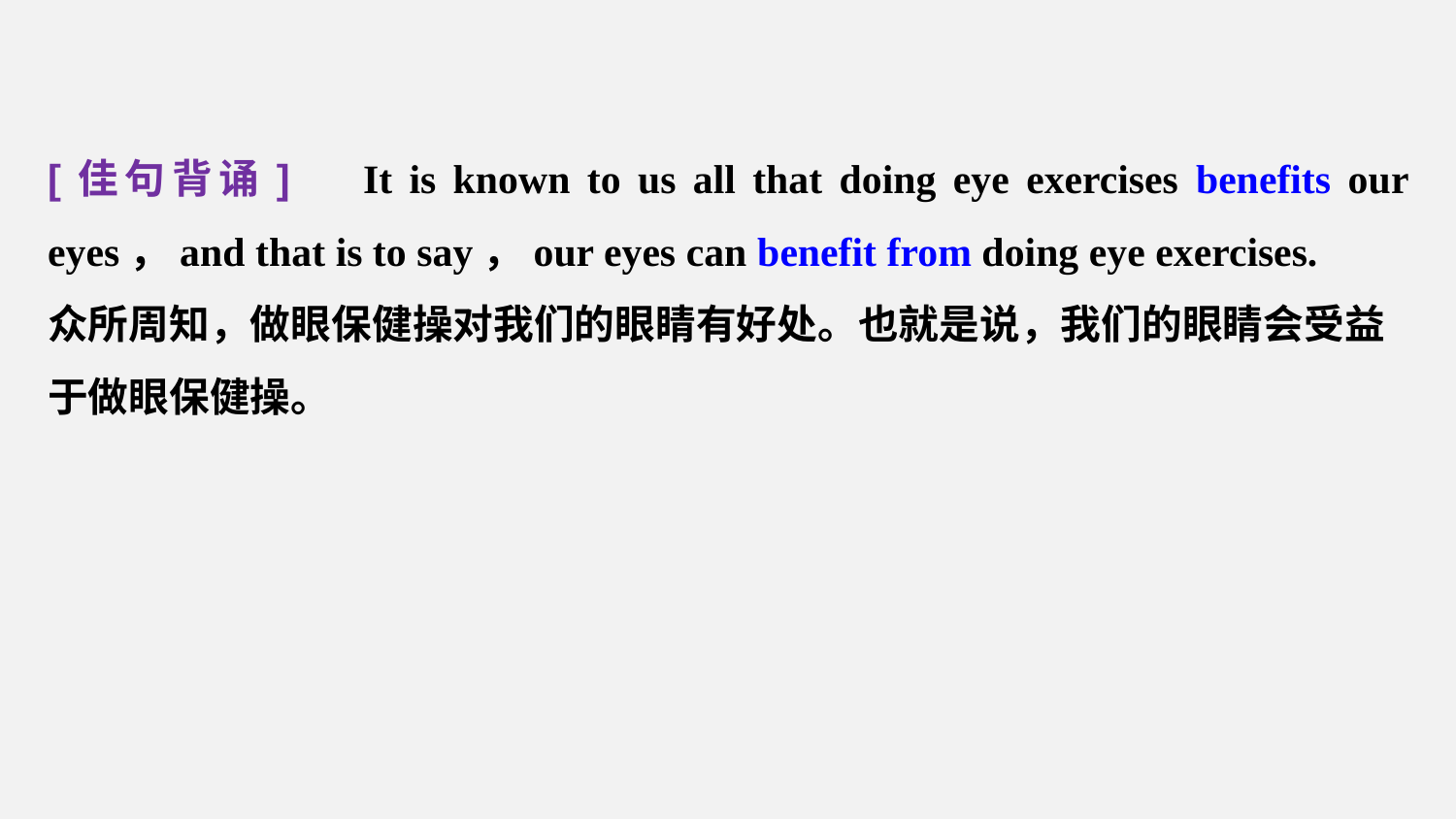

[佳句背诵]　It is known to us all that doing eye exercises benefits our eyes，and that is to say，our eyes can benefit from doing eye exercises.
众所周知，做眼保健操对我们的眼睛有好处。也就是说，我们的眼睛会受益于做眼保健操。